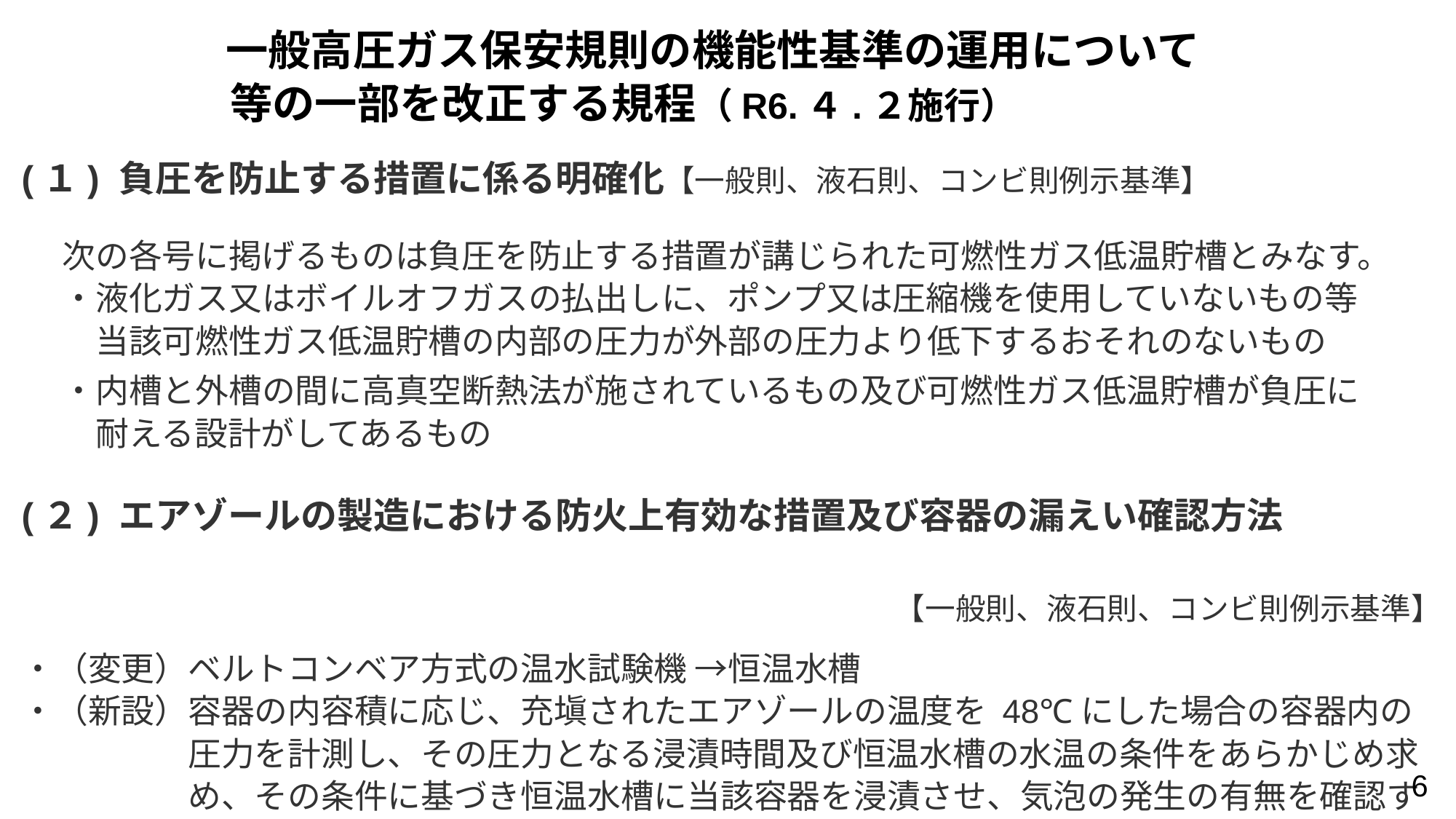

# 一般高圧ガス保安規則の機能性基準の運用について 　   等の一部を改正する規程（R6.４.２施行）
(１) 負圧を防止する措置に係る明確化【一般則、液石則、コンビ則例示基準】

　 次の各号に掲げるものは負圧を防止する措置が講じられた可燃性ガス低温貯槽とみなす。
　 ・液化ガス又はボイルオフガスの払出しに、ポンプ又は圧縮機を使用していないもの等
　　 当該可燃性ガス低温貯槽の内部の圧力が外部の圧力より低下するおそれのないもの

　 ・内槽と外槽の間に高真空断熱法が施されているもの及び可燃性ガス低温貯槽が負圧に
　　 耐える設計がしてあるもの

(２) エアゾールの製造における防火上有効な措置及び容器の漏えい確認方法
　　　　　　　　　　　　　　　　　　　　　　　　【一般則、液石則、コンビ則例示基準】
・（変更）ベルトコンベア方式の温水試験機 →恒温水槽
・（新設）容器の内容積に応じ、充塡されたエアゾールの温度を 48℃にした場合の容器内の
　　　　　圧力を計測し、その圧力となる浸漬時間及び恒温水槽の水温の条件をあらかじめ求
　　　　　め、その条件に基づき恒温水槽に当該容器を浸漬させ、気泡の発生の有無を確認す
　　　　　る方法
 6